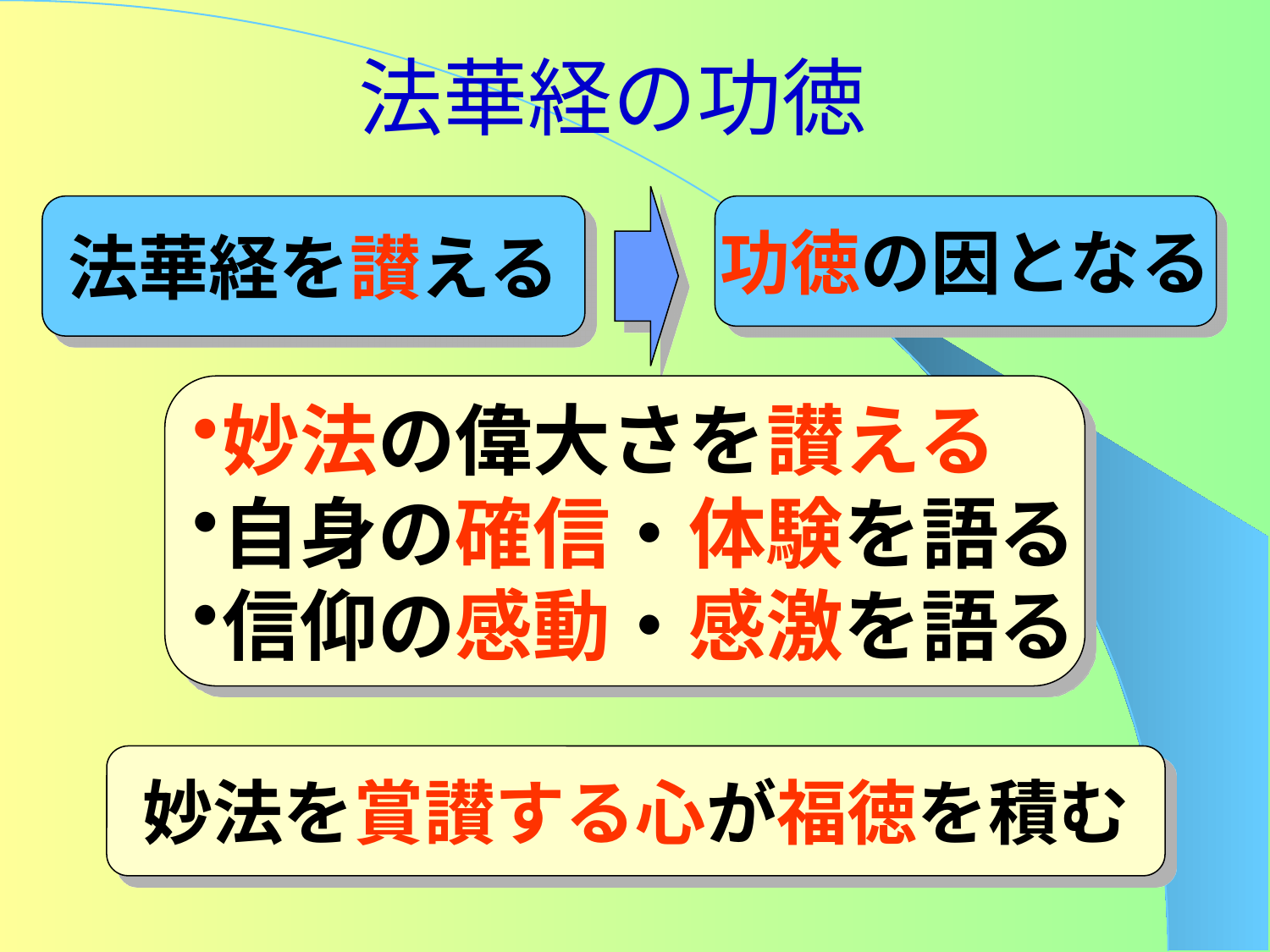

# 法華経の功徳

法華経を讃える
功徳の因となる
妙法の偉大さを讃える
自身の確信・体験を語る
信仰の感動・感激を語る
妙法を賞讃する心が福徳を積む